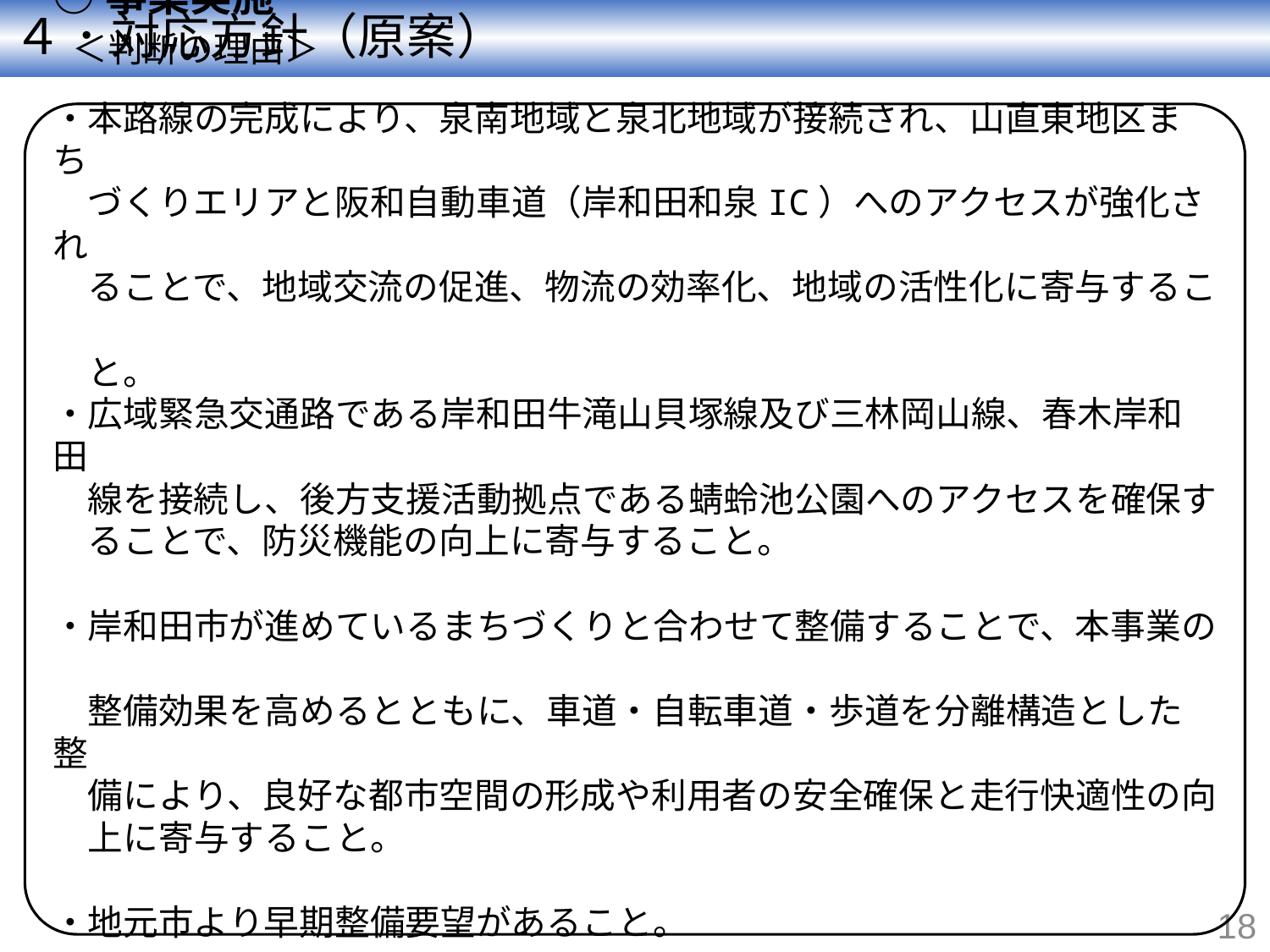

４．対応方針（原案）
○事業実施
 ＜判断の理由＞

・本路線の完成により、泉南地域と泉北地域が接続され、山直東地区まち
　づくりエリアと阪和自動車道（岸和田和泉IC）へのアクセスが強化され
　ることで、地域交流の促進、物流の効率化、地域の活性化に寄与するこ
　と。
・広域緊急交通路である岸和田牛滝山貝塚線及び三林岡山線、春木岸和田
　線を接続し、後方支援活動拠点である蜻蛉池公園へのアクセスを確保す
　ることで、防災機能の向上に寄与すること。

・岸和田市が進めているまちづくりと合わせて整備することで、本事業の
　整備効果を高めるとともに、車道・自転車道・歩道を分離構造とした整
　備により、良好な都市空間の形成や利用者の安全確保と走行快適性の向
　上に寄与すること。

・地元市より早期整備要望があること。

  以上の理由から、事業を実施する。

18